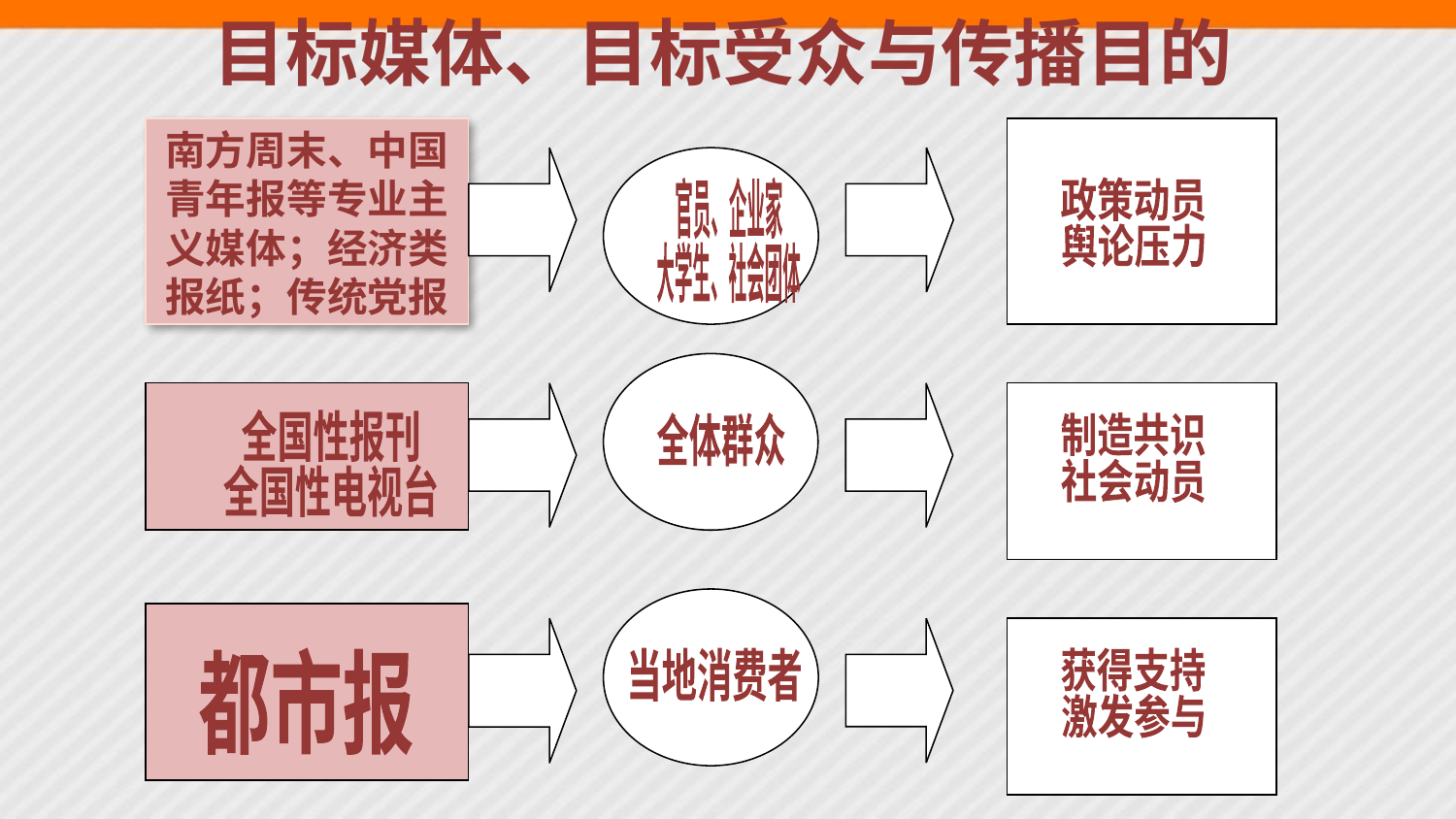

目标媒体、目标受众与传播目的

南方周末、中国青年报等专业主义媒体；经济类报纸；传统党报

官员、企业家
大学生、社会团体
政策动员
舆论压力

全体群众
制造共识
社会动员

都市报
当地消费者
获得支持
激发参与
全国性报刊
全国性电视台